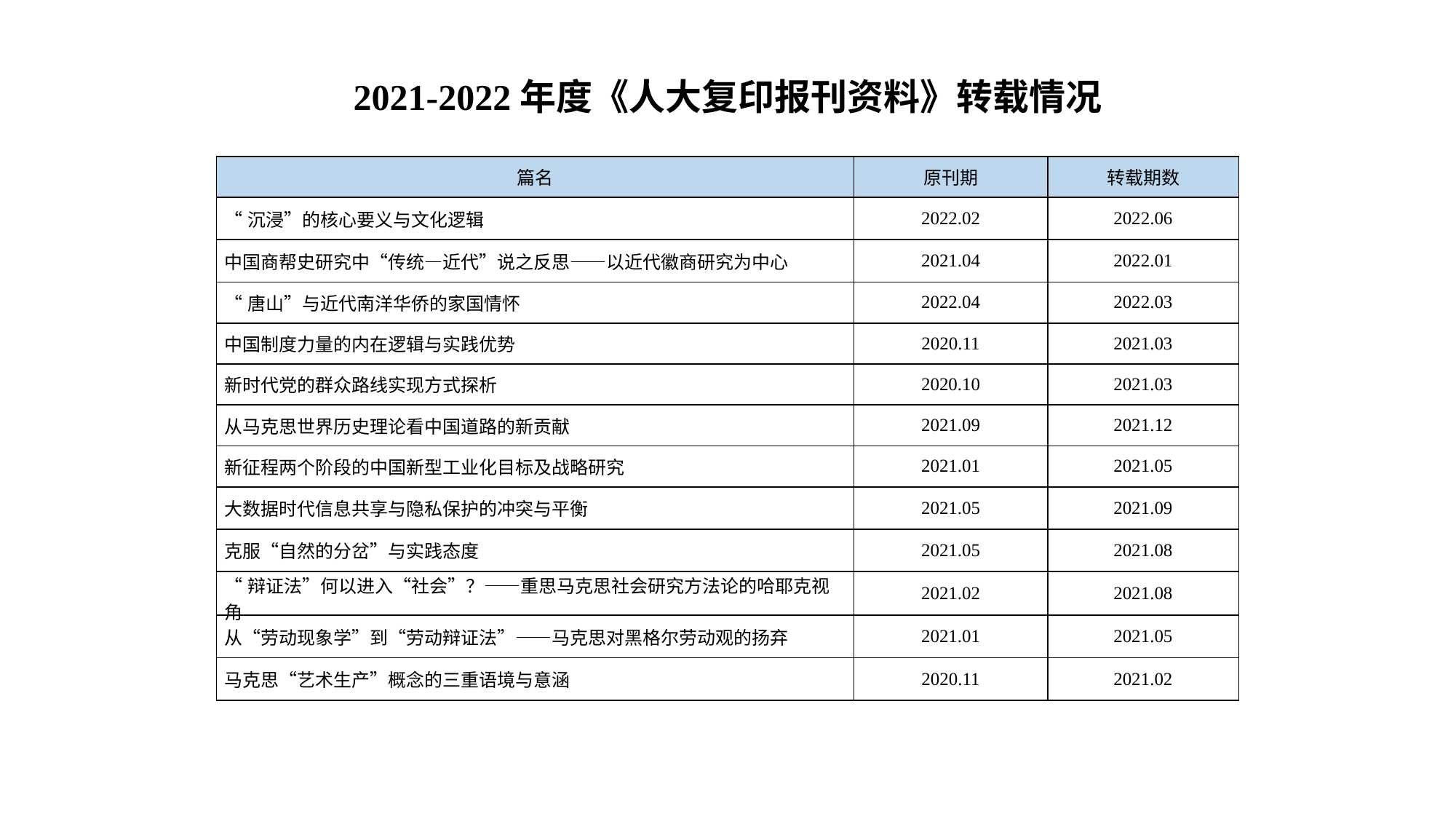

2021-2022年度《人大复印报刊资料》转载情况
| 篇名 | 原刊期 | 转载期数 |
| --- | --- | --- |
| “沉浸”的核心要义与文化逻辑 | 2022.02 | 2022.06 |
| 中国商帮史研究中“传统—近代”说之反思——以近代徽商研究为中心 | 2021.04 | 2022.01 |
| “唐山”与近代南洋华侨的家国情怀 | 2022.04 | 2022.03 |
| 中国制度力量的内在逻辑与实践优势 | 2020.11 | 2021.03 |
| 新时代党的群众路线实现方式探析 | 2020.10 | 2021.03 |
| 从马克思世界历史理论看中国道路的新贡献 | 2021.09 | 2021.12 |
| 新征程两个阶段的中国新型工业化目标及战略研究 | 2021.01 | 2021.05 |
| 大数据时代信息共享与隐私保护的冲突与平衡 | 2021.05 | 2021.09 |
| 克服“自然的分岔”与实践态度 | 2021.05 | 2021.08 |
| “辩证法”何以进入“社会”？——重思马克思社会研究方法论的哈耶克视角 | 2021.02 | 2021.08 |
| 从“劳动现象学”到“劳动辩证法”——马克思对黑格尔劳动观的扬弃 | 2021.01 | 2021.05 |
| 马克思“艺术生产”概念的三重语境与意涵 | 2020.11 | 2021.02 |